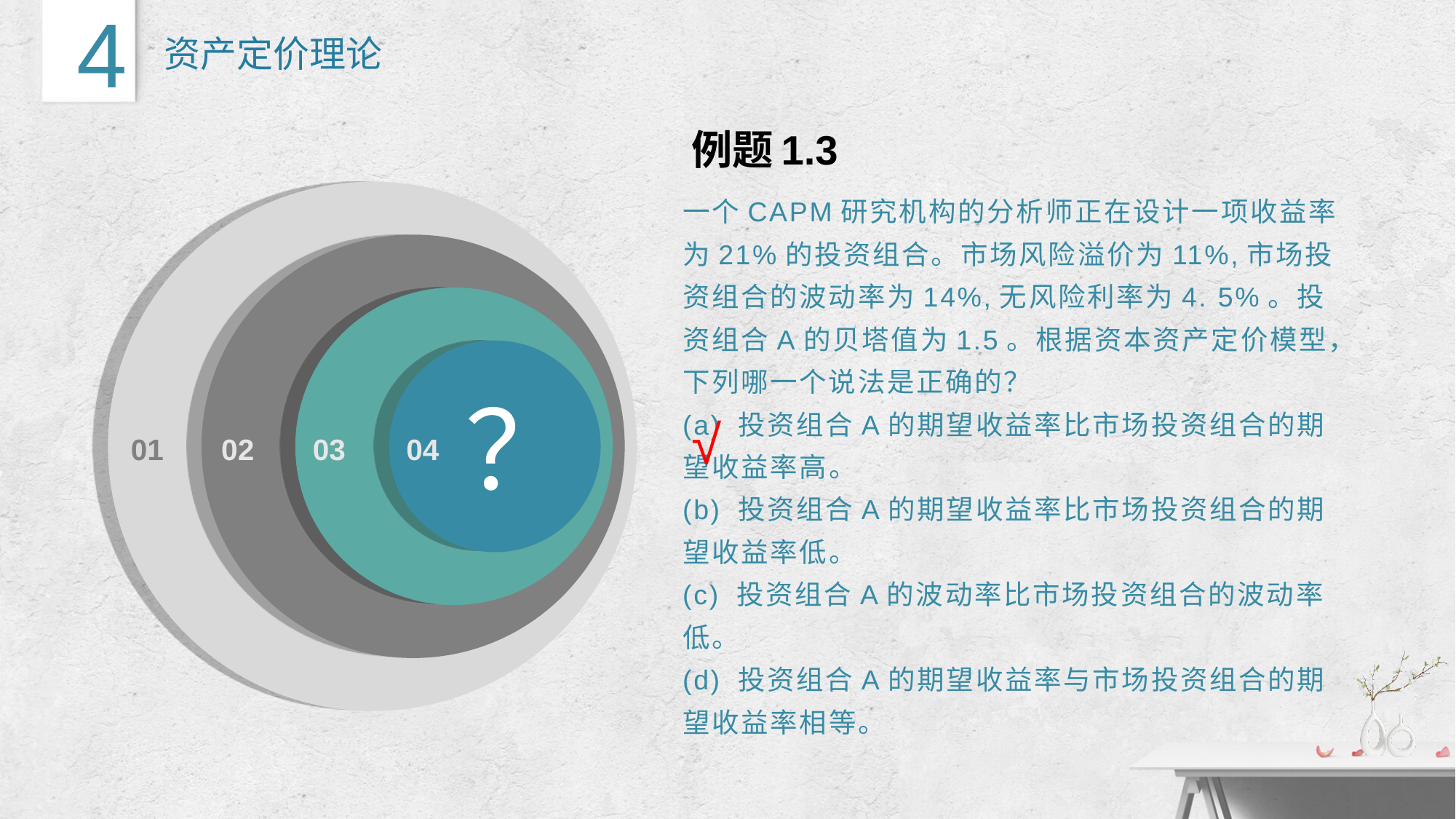

4
资产定价理论
例题1.3
一个CAPM研究机构的分析师正在设计一项收益率为21%的投资组合。市场风险溢价为11%,市场投资组合的波动率为14%,无风险利率为4. 5%。投资组合A的贝塔值为1.5。根据资本资产定价模型，下列哪一个说法是正确的？
(a) 投资组合A的期望收益率比市场投资组合的期望收益率高。
(b) 投资组合A的期望收益率比市场投资组合的期望收益率低。
(c) 投资组合A的波动率比市场投资组合的波动率低。
(d) 投资组合A的期望收益率与市场投资组合的期望收益率相等。

02

03
 ？
04
√
01